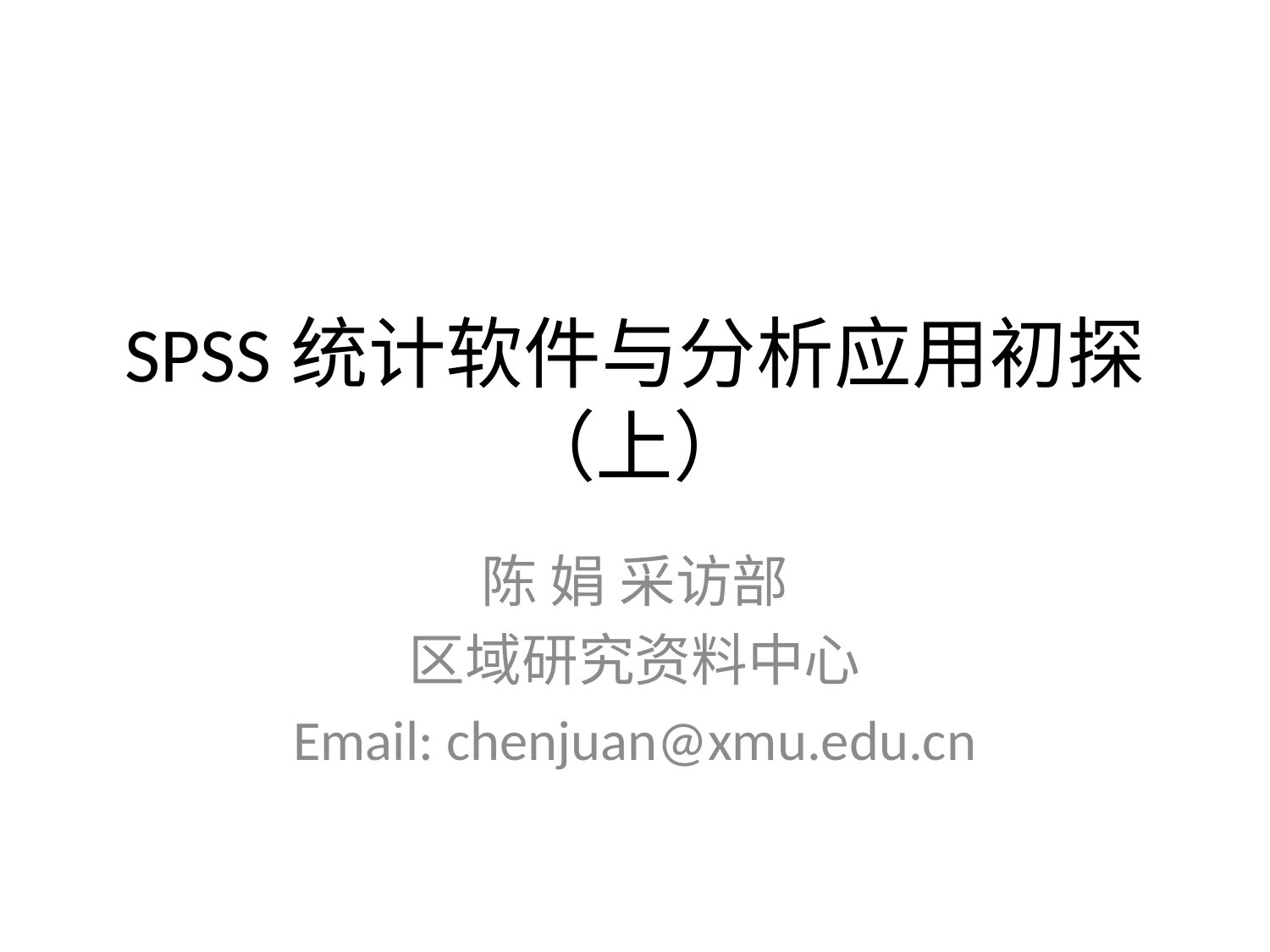

# SPSS统计软件与分析应用初探（上）
陈 娟 采访部
区域研究资料中心
Email: chenjuan@xmu.edu.cn